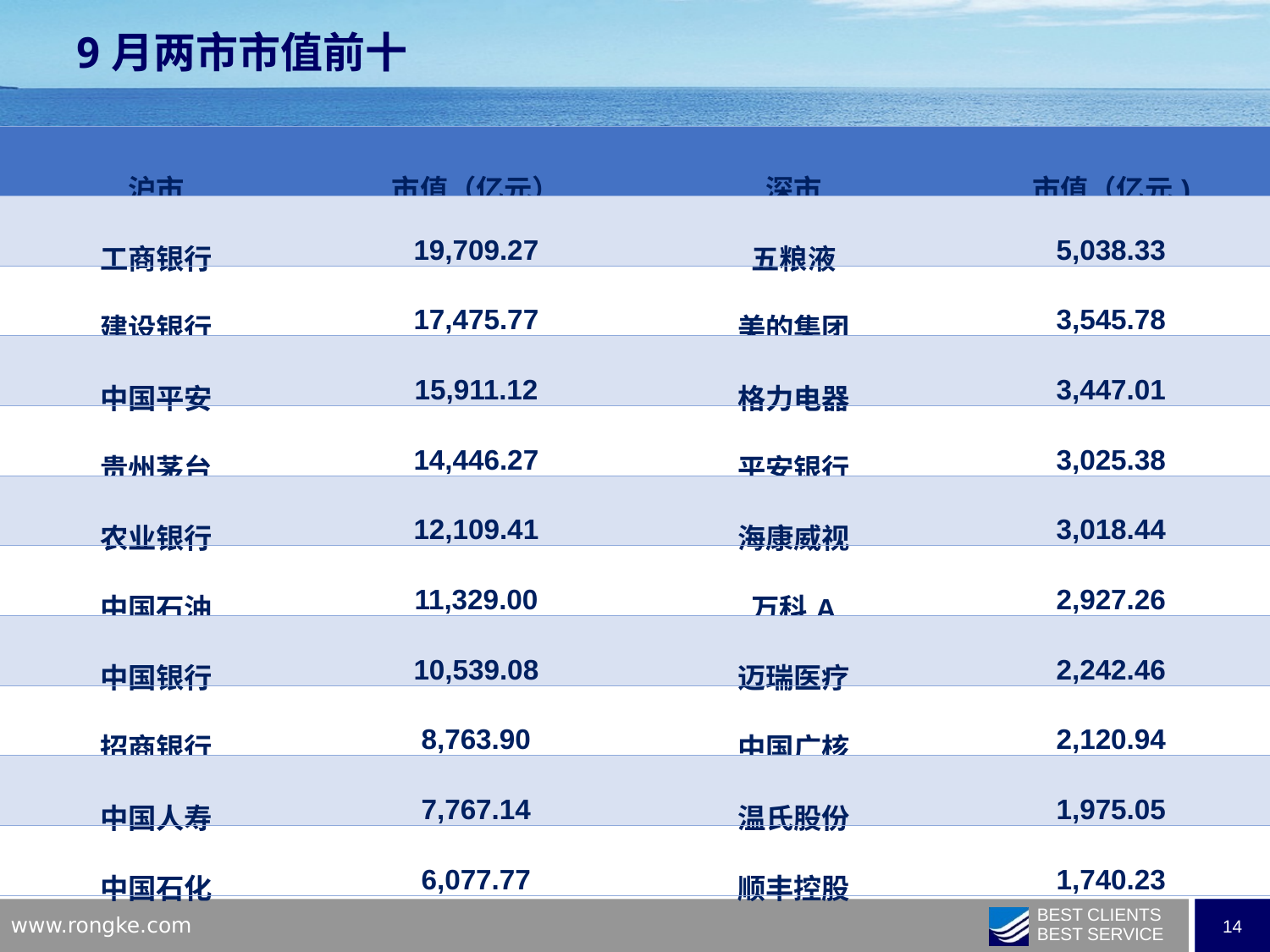

9月两市市值前十
| 沪市 | 市值（亿元） | 深市 | 市值（亿元) |
| --- | --- | --- | --- |
| 工商银行 | 19,709.27 | 五粮液 | 5,038.33 |
| 建设银行 | 17,475.77 | 美的集团 | 3,545.78 |
| 中国平安 | 15,911.12 | 格力电器 | 3,447.01 |
| 贵州茅台 | 14,446.27 | 平安银行 | 3,025.38 |
| 农业银行 | 12,109.41 | 海康威视 | 3,018.44 |
| 中国石油 | 11,329.00 | 万科A | 2,927.26 |
| 中国银行 | 10,539.08 | 迈瑞医疗 | 2,242.46 |
| 招商银行 | 8,763.90 | 中国广核 | 2,120.94 |
| 中国人寿 | 7,767.14 | 温氏股份 | 1,975.05 |
| 中国石化 | 6,077.77 | 顺丰控股 | 1,740.23 |